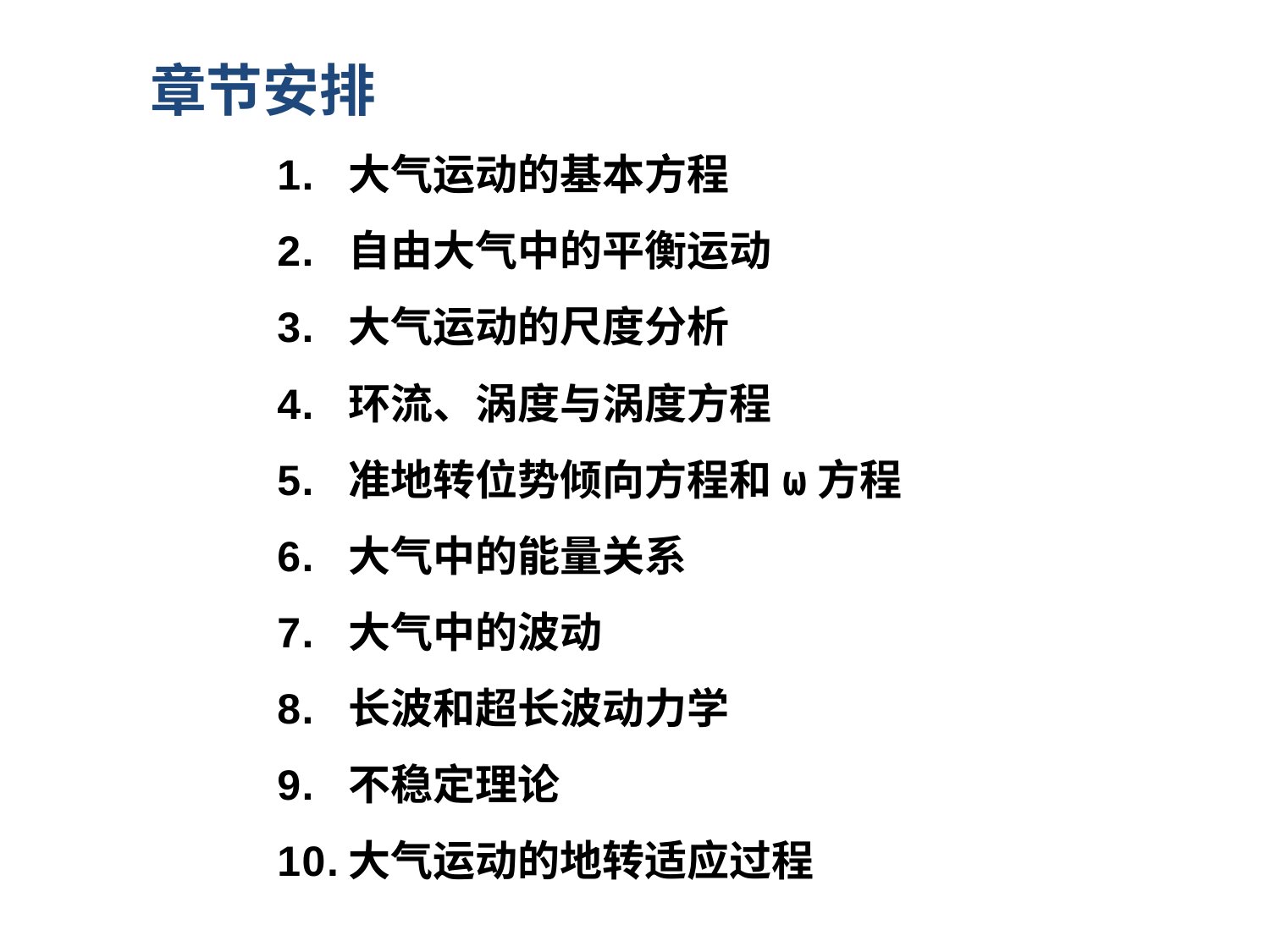

章节安排
大气运动的基本方程
自由大气中的平衡运动
大气运动的尺度分析
环流、涡度与涡度方程
准地转位势倾向方程和ω方程
大气中的能量关系
大气中的波动
长波和超长波动力学
不稳定理论
大气运动的地转适应过程